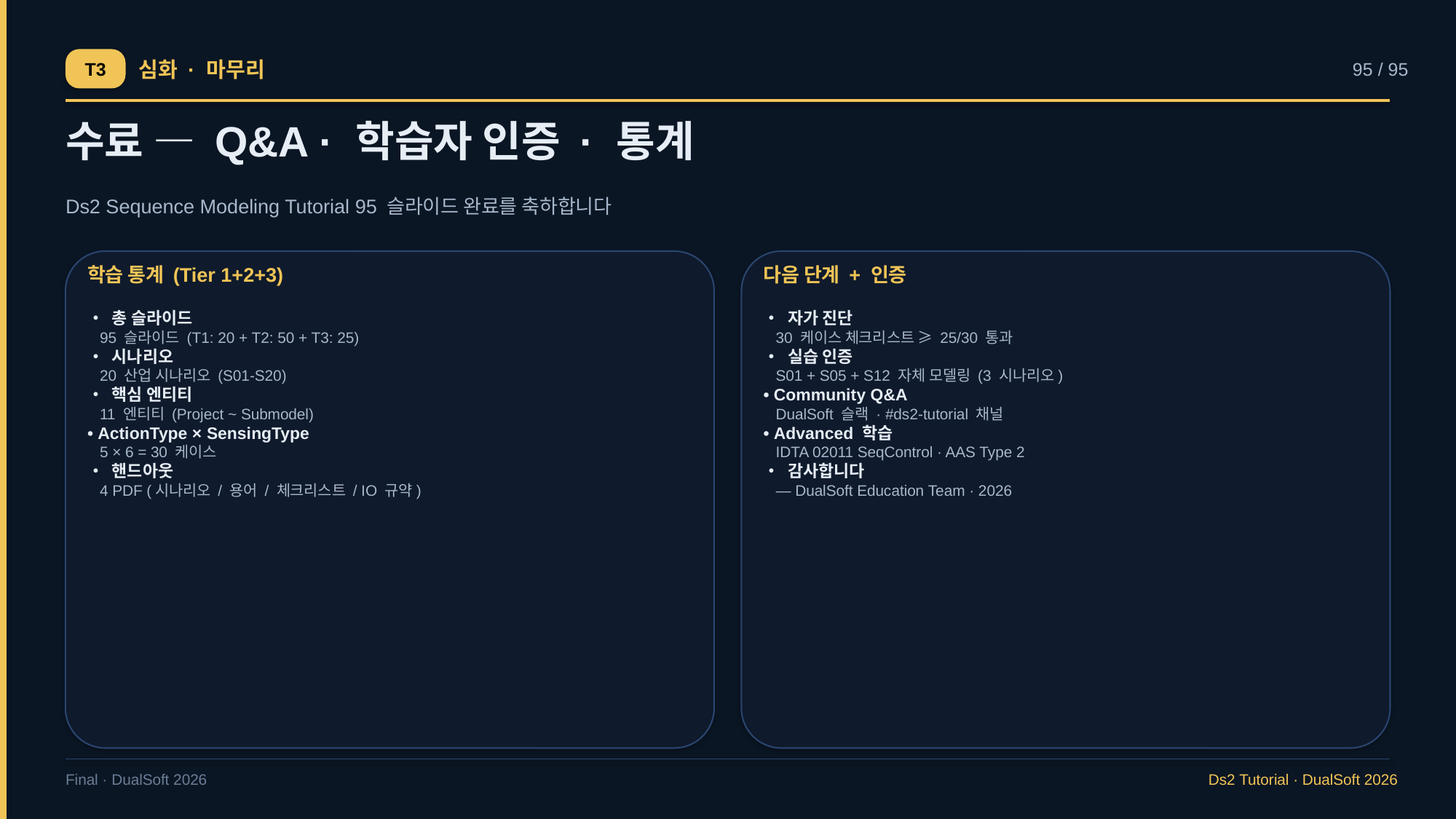

T3
심화 · 마무리
95 / 95
수료 — Q&A · 학습자 인증 · 통계
Ds2 Sequence Modeling Tutorial 95 슬라이드 완료를 축하합니다

학습 통계 (Tier 1+2+3)
다음 단계 + 인증
• 총 슬라이드
   95 슬라이드 (T1: 20 + T2: 50 + T3: 25)
• 시나리오
   20 산업 시나리오 (S01-S20)
• 핵심 엔티티
   11 엔티티 (Project ~ Submodel)
• ActionType × SensingType
   5 × 6 = 30 케이스
• 핸드아웃
   4 PDF (시나리오 / 용어 / 체크리스트 / IO 규약)
• 자가 진단
   30 케이스 체크리스트 ≥ 25/30 통과
• 실습 인증
   S01 + S05 + S12 자체 모델링 (3 시나리오)
• Community Q&A
   DualSoft 슬랙 · #ds2-tutorial 채널
• Advanced 학습
   IDTA 02011 SeqControl · AAS Type 2
• 감사합니다
   — DualSoft Education Team · 2026
Final · DualSoft 2026
Ds2 Tutorial · DualSoft 2026